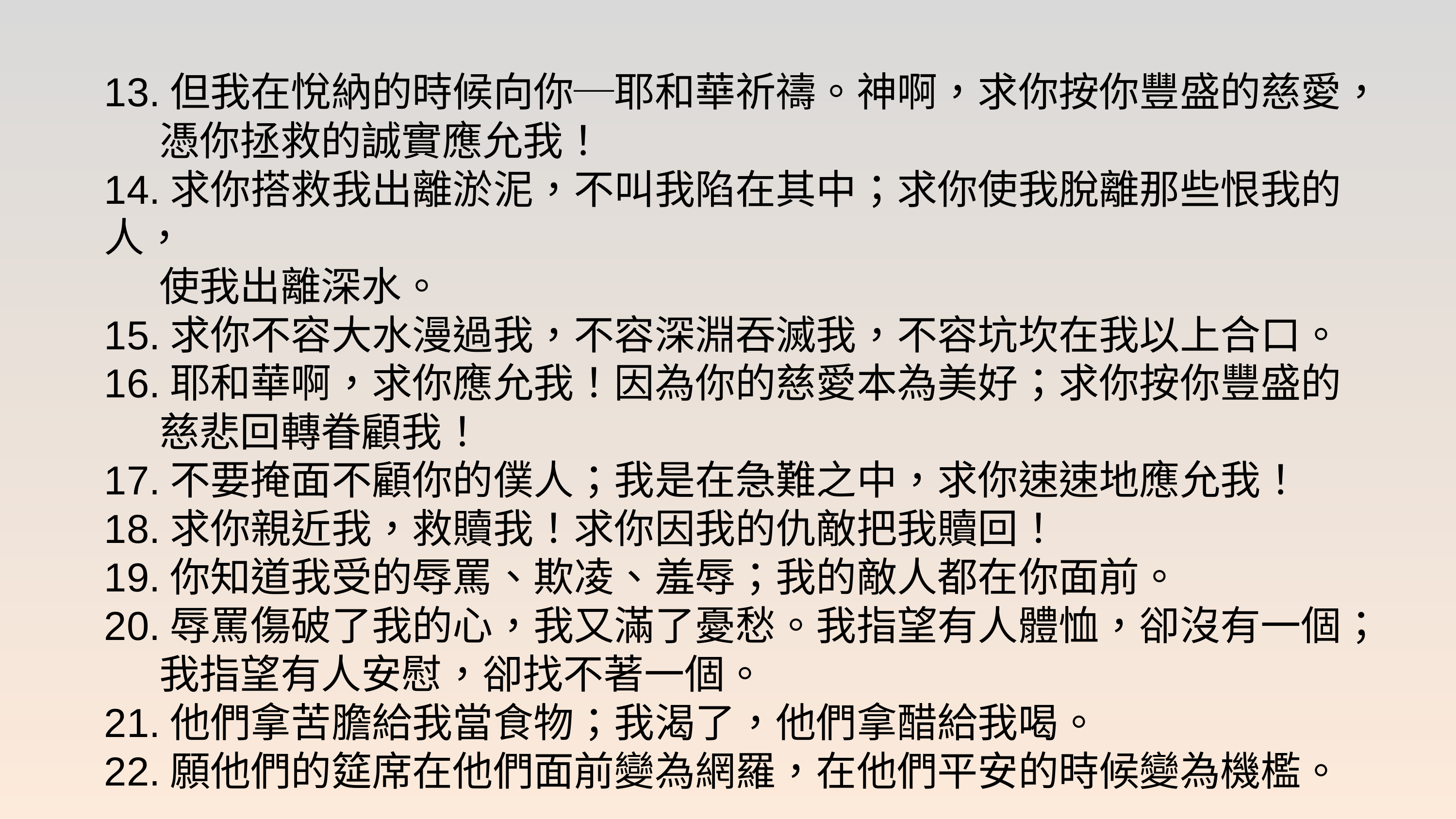

13.但我在悅納的時候向你─耶和華祈禱。神啊，求你按你豐盛的慈愛，
     憑你拯救的誠實應允我！
14.求你搭救我出離淤泥，不叫我陷在其中；求你使我脫離那些恨我的人，
     使我出離深水。
15.求你不容大水漫過我，不容深淵吞滅我，不容坑坎在我以上合口。
16.耶和華啊，求你應允我！因為你的慈愛本為美好；求你按你豐盛的
     慈悲回轉眷顧我！
17.不要掩面不顧你的僕人；我是在急難之中，求你速速地應允我！
18.求你親近我，救贖我！求你因我的仇敵把我贖回！
19.你知道我受的辱罵、欺凌、羞辱；我的敵人都在你面前。
20.辱罵傷破了我的心，我又滿了憂愁。我指望有人體恤，卻沒有一個；
     我指望有人安慰，卻找不著一個。
21.他們拿苦膽給我當食物；我渴了，他們拿醋給我喝。
22.願他們的筵席在他們面前變為網羅，在他們平安的時候變為機檻。